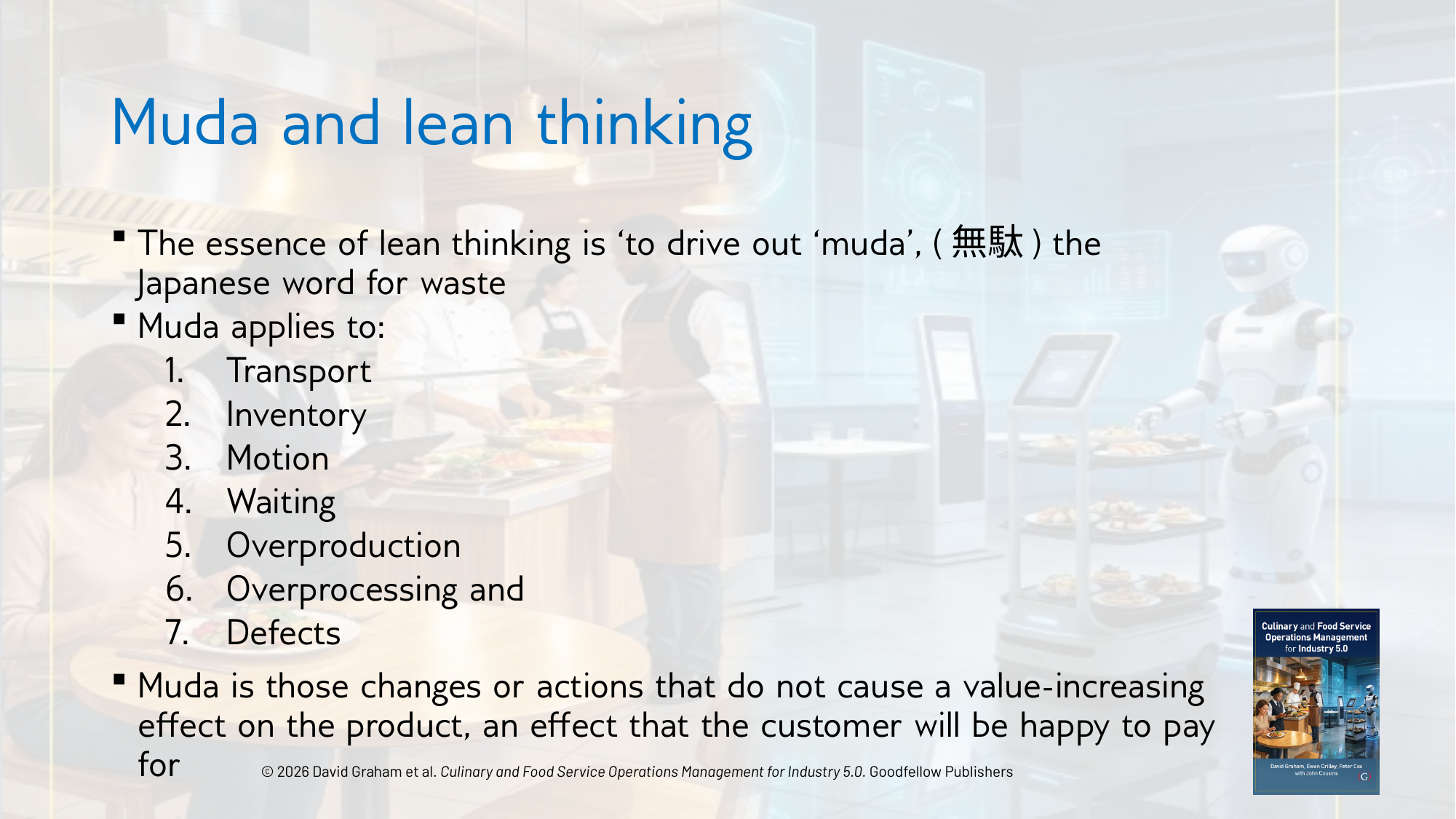

# Muda and lean thinking
The essence of lean thinking is ‘to drive out ‘muda’, (無駄) the Japanese word for waste
Muda applies to:
Transport
Inventory
Motion
Waiting
Overproduction
Overprocessing and
Defects
Muda is those changes or actions that do not cause a value-increasing effect on the product, an effect that the customer will be happy to pay for
© 2026 David Graham et al. Culinary and Food Service Operations Management for Industry 5.0. Goodfellow Publishers